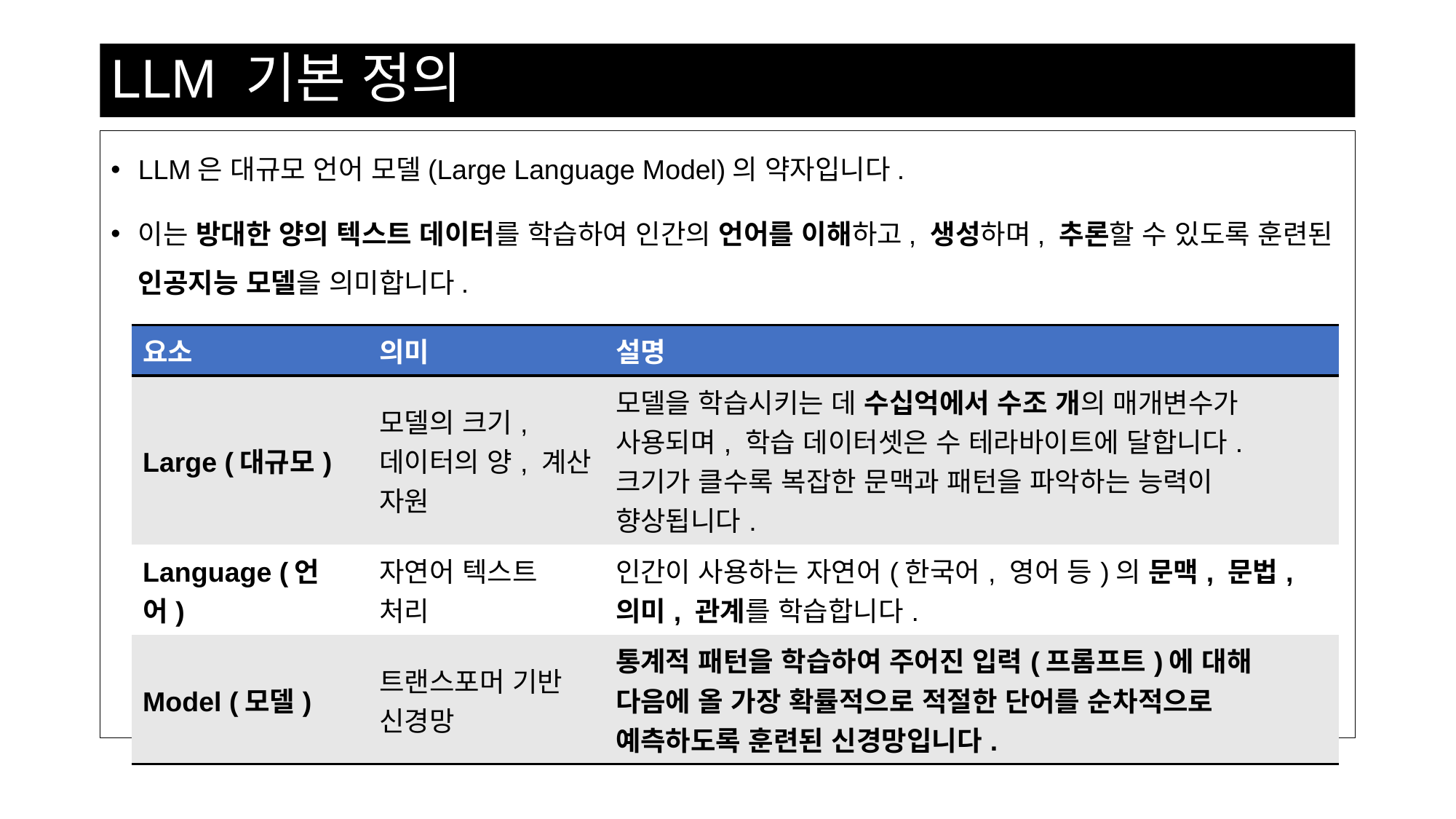

# LLM 기본 정의
LLM은 대규모 언어 모델(Large Language Model)의 약자입니다.
이는 방대한 양의 텍스트 데이터를 학습하여 인간의 언어를 이해하고, 생성하며, 추론할 수 있도록 훈련된 인공지능 모델을 의미합니다.

| 요소 | 의미 | 설명 |
| --- | --- | --- |
| Large (대규모) | 모델의 크기, 데이터의 양, 계산 자원 | 모델을 학습시키는 데 수십억에서 수조 개의 매개변수가 사용되며, 학습 데이터셋은 수 테라바이트에 달합니다. 크기가 클수록 복잡한 문맥과 패턴을 파악하는 능력이 향상됩니다. |
| Language (언어) | 자연어 텍스트 처리 | 인간이 사용하는 자연어(한국어, 영어 등)의 문맥, 문법, 의미, 관계를 학습합니다. |
| Model (모델) | 트랜스포머 기반 신경망 | 통계적 패턴을 학습하여 주어진 입력(프롬프트)에 대해 다음에 올 가장 확률적으로 적절한 단어를 순차적으로 예측하도록 훈련된 신경망입니다. |